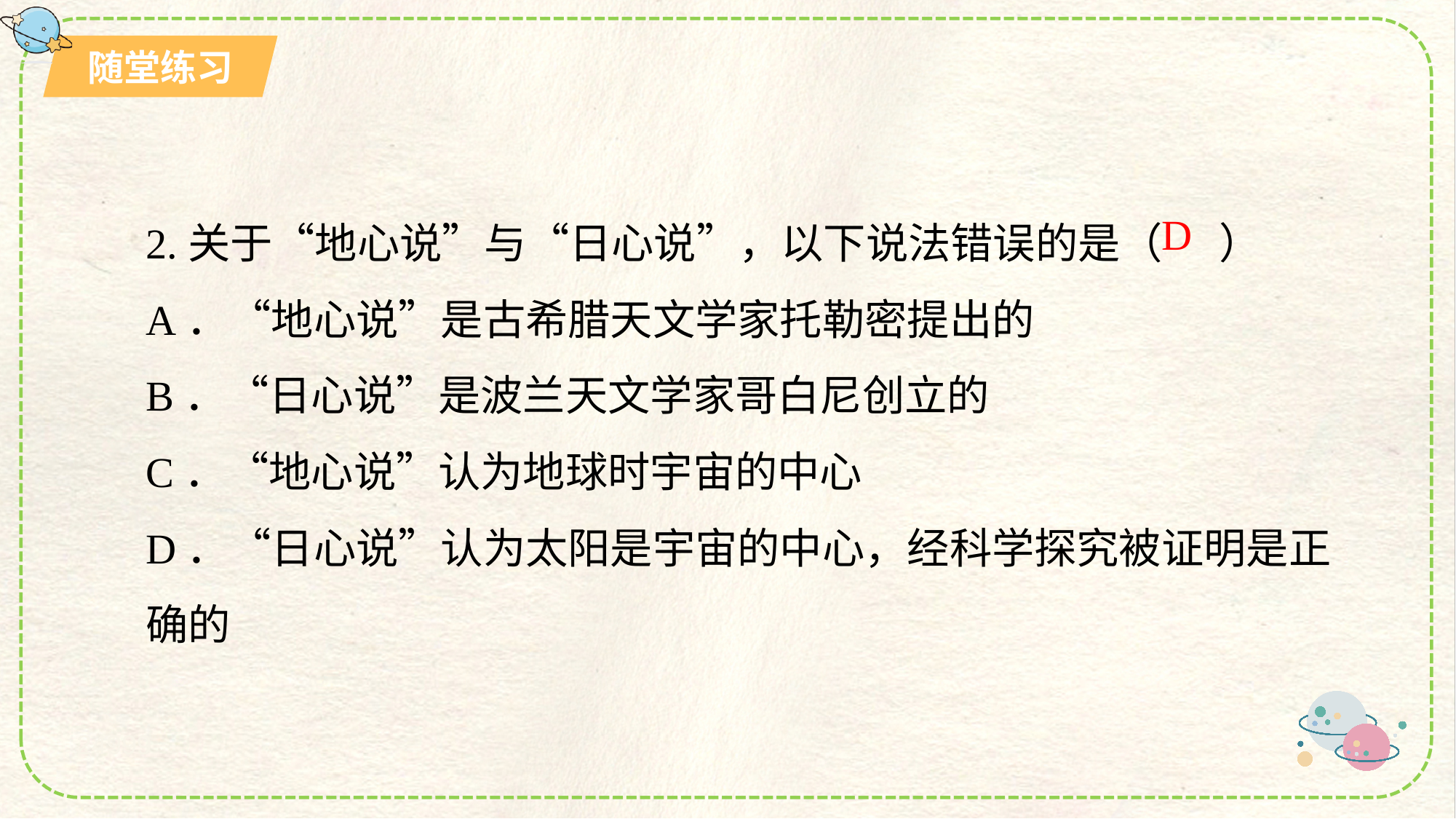

2.关于“地心说”与“日心说”，以下说法错误的是（      ）
A．“地心说”是古希腊天文学家托勒密提出的
B．“日心说”是波兰天文学家哥白尼创立的
C．“地心说”认为地球时宇宙的中心
D．“日心说”认为太阳是宇宙的中心，经科学探究被证明是正确的
D